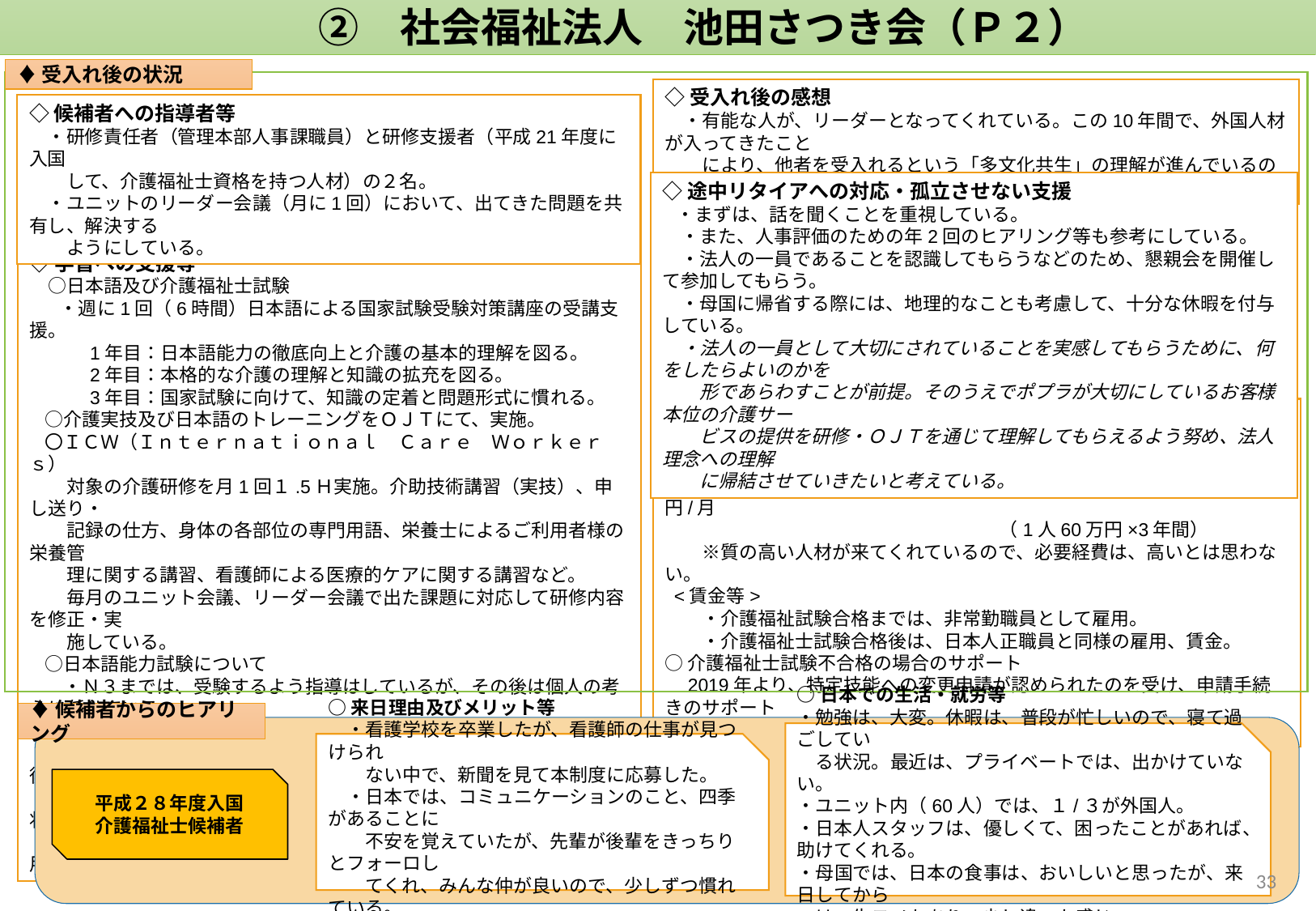

②　社会福祉法人　池田さつき会（Ｐ２）
♦受入れ後の状況

◇受入れ後の感想
　・有能な人が、リーダーとなってくれている。この10年間で、外国人材が入ってきたこと
　　により、他者を受入れるという「多文化共生」の理解が進んでいるのではないか。
◇候補者への指導者等
　・研修責任者（管理本部人事課職員）と研修支援者（平成21年度に入国
　　して、介護福祉士資格を持つ人材）の２名。
　・ユニットのリーダー会議（月に1回）において、出てきた問題を共有し、解決する
　　ようにしている。
◇途中リタイアへの対応・孤立させない支援
　・まずは、話を聞くことを重視している。
　・また、人事評価のための年2回のヒアリング等も参考にしている。
　・法人の一員であることを認識してもらうなどのため、懇親会を開催して参加してもらう。
　・母国に帰省する際には、地理的なことも考慮して、十分な休暇を付与している。
　・法人の一員として大切にされていることを実感してもらうために、何をしたらよいのかを
　　形であらわすことが前提。そのうえでポプラが大切にしているお客様本位の介護サー
　　ビスの提供を研修・ＯＪＴを通じて理解してもらえるよう努め、法人理念への理解
　　に帰結させていきたいと考えている。
◇学習への支援等
　○日本語及び介護福祉士試験
　　・週に1回（6時間）日本語による国家試験受験対策講座の受講支援。
　　　1年目：日本語能力の徹底向上と介護の基本的理解を図る。
　　　2年目：本格的な介護の理解と知識の拡充を図る。
　　　3年目：国家試験に向けて、知識の定着と問題形式に慣れる。
　○介護実技及び日本語のトレーニングをＯＪＴにて、実施。
　〇ＩＣＷ（Ｉｎｔｅｒｎａｔｉｏｎａｌ　Ｃａｒｅ　Ｗｏｒｋｅｒｓ）
　　対象の介護研修を月1回１.5Ｈ実施。介助技術講習（実技）、申し送り・
　　記録の仕方、身体の各部位の専門用語、栄養士によるご利用者様の栄養管
　　理に関する講習、看護師による医療的ケアに関する講習など。
　　毎月のユニット会議、リーダー会議で出た課題に対応して研修内容を修正・実
　　施している。
　○日本語能力試験について
　　・Ｎ３までは、受験するよう指導はしているが、その後は個人の考えに任せている。
　○国際厚生事業団
　　・教材の活用はあまりできていない。候補者に渡しているが、その後は本人に任
　　　せている。集合研修に関しても、現在は、あまり行きたがらない状況。
　　・学習支援メニューは、基本的に使いづらい。（模擬試験のみ利用）
◇その他
○施設のコストについて
　・ＥＰＡ制度：国際厚生事業団への支払額（1人60万円から70万円）
　・学習サポート費用：サポート費1人2万円/月　授業料1人3万円/月
　　　　　　　　　　　　　　　　　　（1人60万円×3年間）
　　※質の高い人材が来てくれているので、必要経費は、高いとは思わない。
  <賃金等>
　　・介護福祉試験合格までは、非常勤職員として雇用。
　　・介護福祉士試験合格後は、日本人正職員と同様の雇用、賃金。
○介護福祉士試験不合格の場合のサポート
　2019年より、特定技能への変更申請が認められたのを受け、申請手続きのサポート
　を希望者には実施、継続就労に繋げる。
♦候補者からのヒアリング

○日本での生活・就労等
・勉強は、大変。休暇は、普段が忙しいので、寝て過ごしてい
　る状況。最近は、プライベートでは、出かけていない。
・ユニット内（60人）では、１/３が外国人。
・日本人スタッフは、優しくて、困ったことがあれば、助けてくれる。
・母国では、日本の食事は、おいしいと思ったが、来日してから
　は、生モノもあり、少し違った感じ。

○来日理由及びメリット等
　・看護学校を卒業したが、看護師の仕事が見つけられ
　　ない中で、新聞を見て本制度に応募した。
　・日本では、コミュニケーションのこと、四季があることに
　　不安を覚えていたが、先輩が後輩をきっちりとフォーロし
　　てくれ、みんな仲が良いので、少しずつ慣れている。

平成２８年度入国
介護福祉士候補者

33